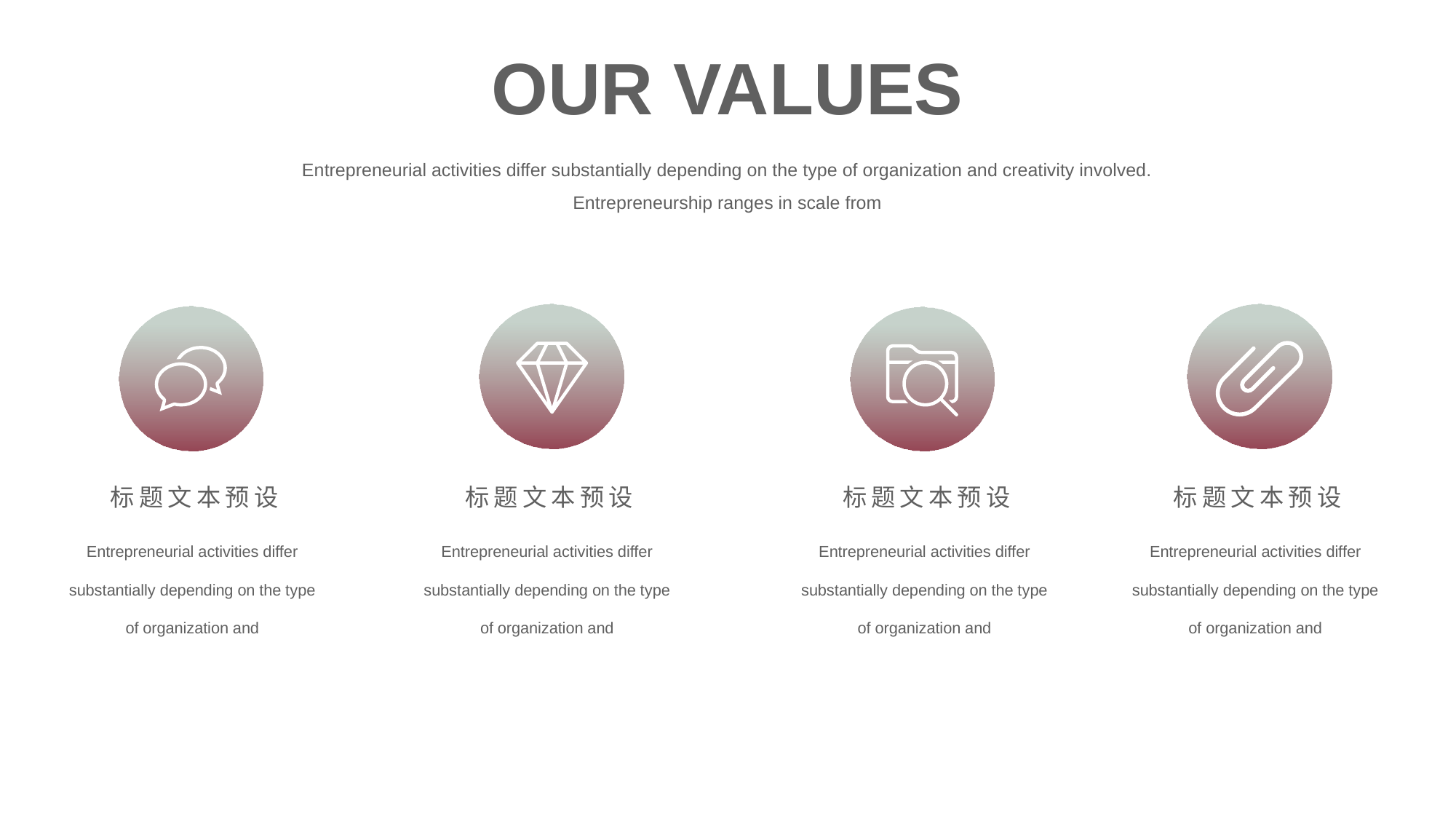

OUR VALUES
Entrepreneurial activities differ substantially depending on the type of organization and creativity involved. Entrepreneurship ranges in scale from

标题文本预设
标题文本预设
标题文本预设
标题文本预设
Entrepreneurial activities differ substantially depending on the type of organization and
Entrepreneurial activities differ substantially depending on the type of organization and
Entrepreneurial activities differ substantially depending on the type of organization and
Entrepreneurial activities differ substantially depending on the type of organization and